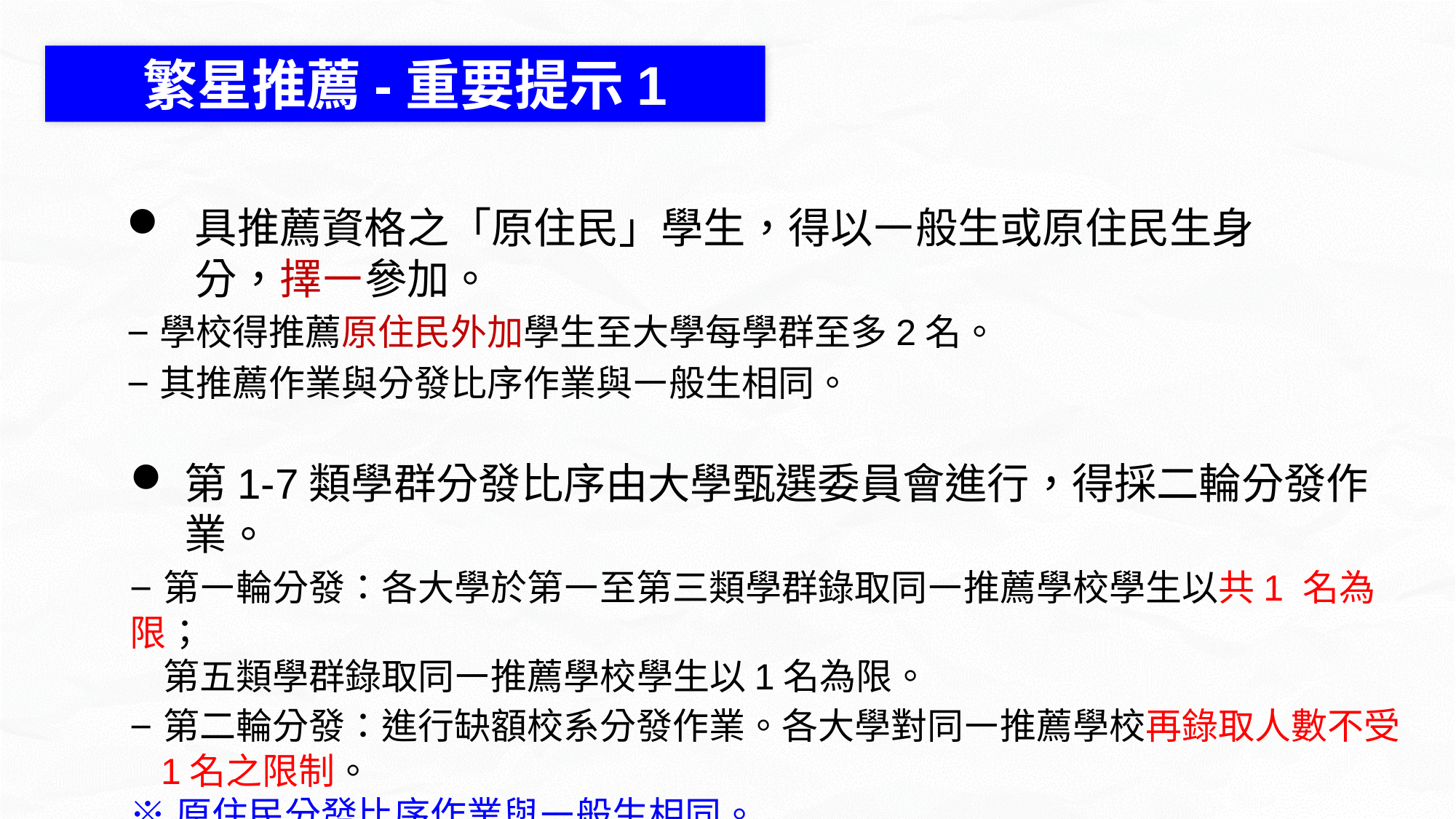

繁星推薦-重要提示1
具推薦資格之「原住民」學生，得以㇐般生或原住民生身分，擇㇐參加。
–學校得推薦原住民外加學生至大學每學群至多2名。
–其推薦作業與分發比序作業與㇐般生相同。
第1-7類學群分發比序由大學甄選委員會進行，得採二輪分發作業。
–第㇐輪分發：各大學於第㇐至第三類學群錄取同㇐推薦學校學生以共1 名為限；
   第五類學群錄取同㇐推薦學校學生以1名為限。
–第二輪分發：進行缺額校系分發作業。各大學對同㇐推薦學校再錄取人數不受
   1名之限制。
※原住民分發比序作業與㇐般生相同。